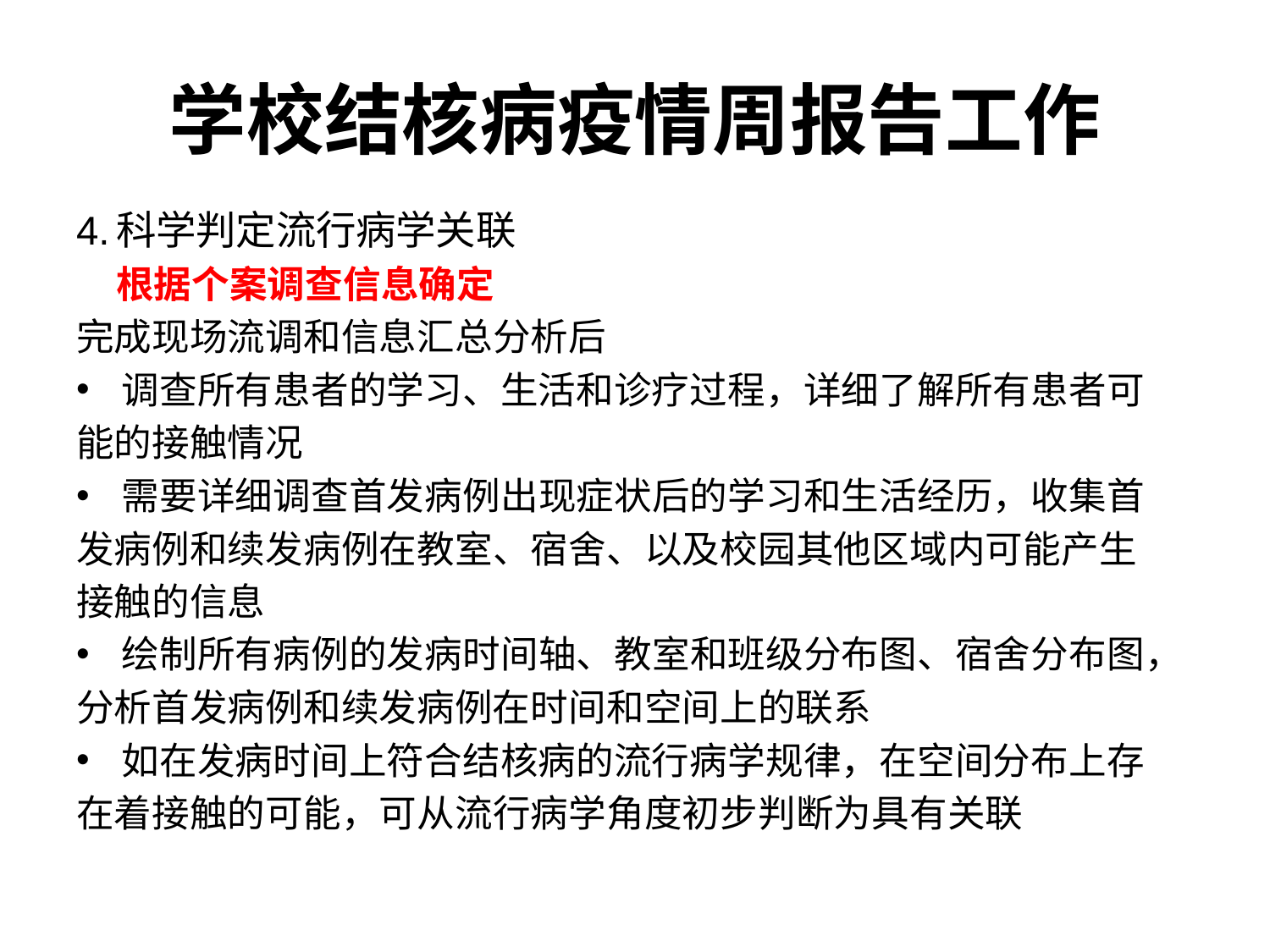

# 学校结核病疫情周报告工作
4.科学判定流行病学关联
    根据个案调查信息确定
完成现场流调和信息汇总分析后
调查所有患者的学习、生活和诊疗过程，详细了解所有患者可
能的接触情况
需要详细调查首发病例出现症状后的学习和生活经历，收集首
发病例和续发病例在教室、宿舍、以及校园其他区域内可能产生
接触的信息
绘制所有病例的发病时间轴、教室和班级分布图、宿舍分布图，
分析首发病例和续发病例在时间和空间上的联系
如在发病时间上符合结核病的流行病学规律，在空间分布上存
在着接触的可能，可从流行病学角度初步判断为具有关联